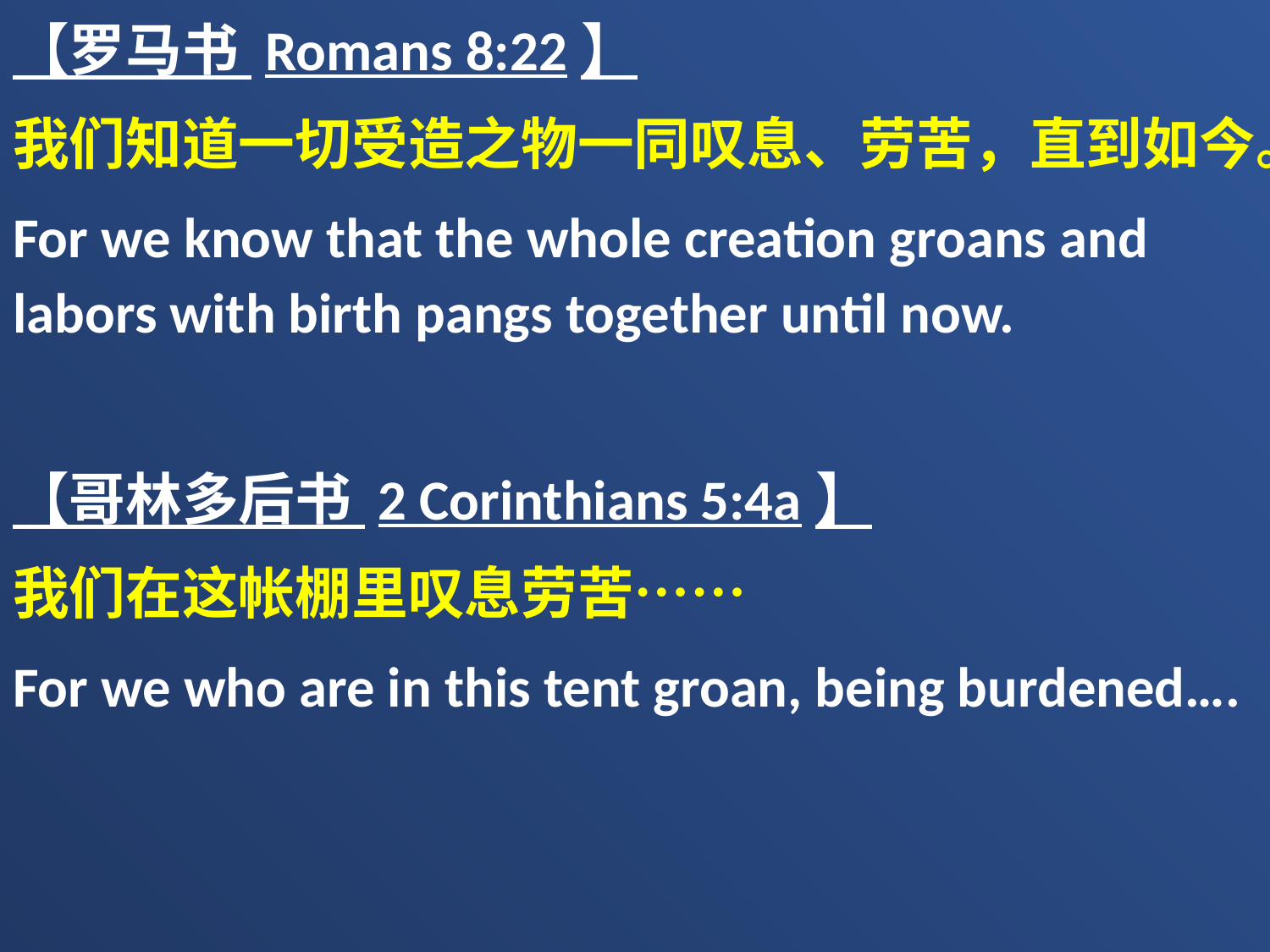

【罗马书 Romans 8:22】
我们知道一切受造之物一同叹息、劳苦，直到如今。
For we know that the whole creation groans and labors with birth pangs together until now.

【哥林多后书 2 Corinthians 5:4a】
我们在这帐棚里叹息劳苦……
For we who are in this tent groan, being burdened….